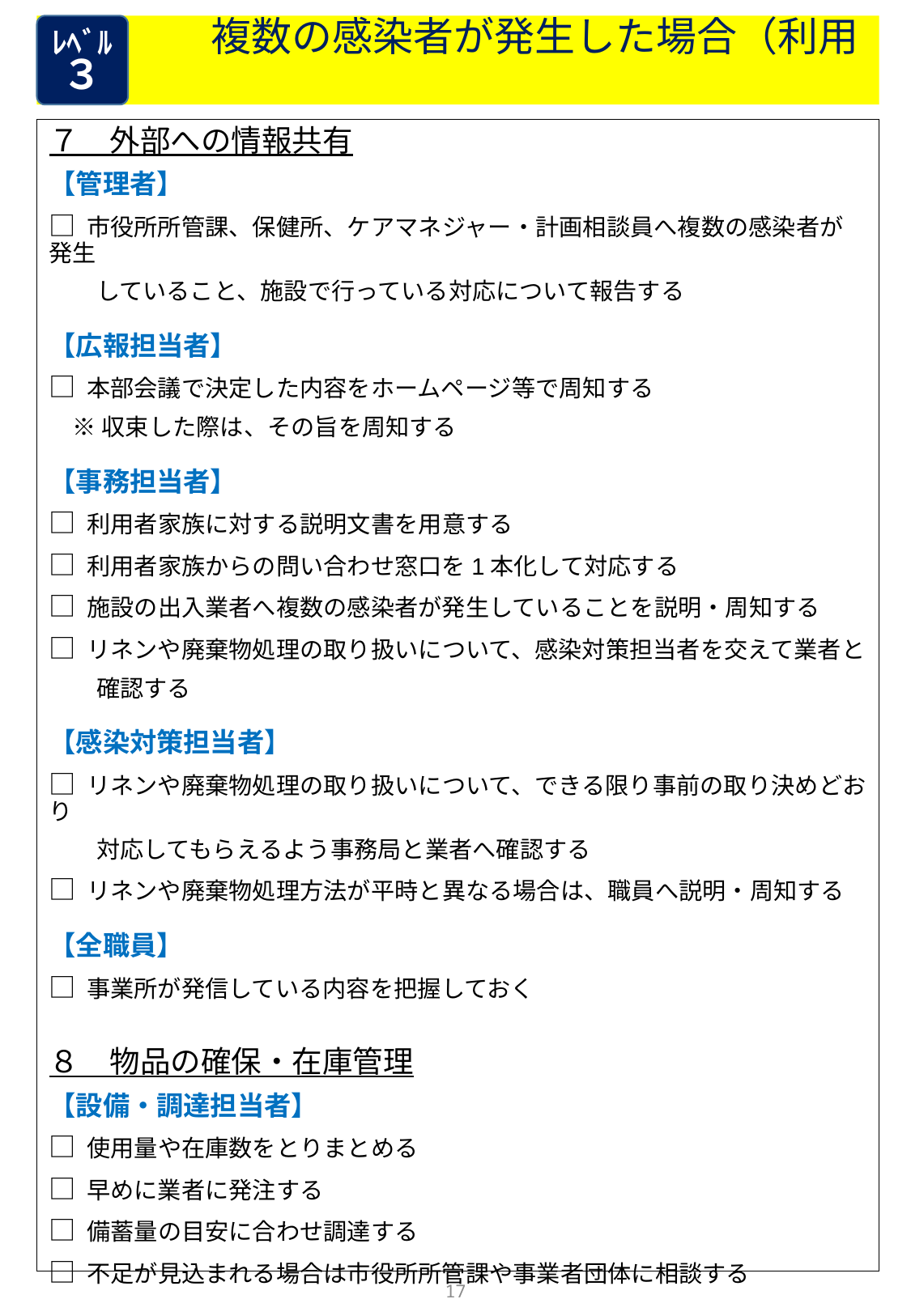

複数の感染者が発生した場合（利用者）
ﾚﾍﾞﾙ
３
７　外部への情報共有
【管理者】
□ 市役所所管課、保健所、ケアマネジャー・計画相談員へ複数の感染者が発生
　　していること、施設で行っている対応について報告する

【広報担当者】
□ 本部会議で決定した内容をホームページ等で周知する
　※ 収束した際は、その旨を周知する

【事務担当者】
□ 利用者家族に対する説明文書を用意する
□ 利用者家族からの問い合わせ窓口を1本化して対応する
□ 施設の出入業者へ複数の感染者が発生していることを説明・周知する
□ リネンや廃棄物処理の取り扱いについて、感染対策担当者を交えて業者と
　　確認する

【感染対策担当者】
□ リネンや廃棄物処理の取り扱いについて、できる限り事前の取り決めどおり
　　対応してもらえるよう事務局と業者へ確認する
□ リネンや廃棄物処理方法が平時と異なる場合は、職員へ説明・周知する

【全職員】
□ 事業所が発信している内容を把握しておく

８　物品の確保・在庫管理
【設備・調達担当者】
□ 使用量や在庫数をとりまとめる
□ 早めに業者に発注する
□ 備蓄量の目安に合わせ調達する
□ 不足が見込まれる場合は市役所所管課や事業者団体に相談する
17